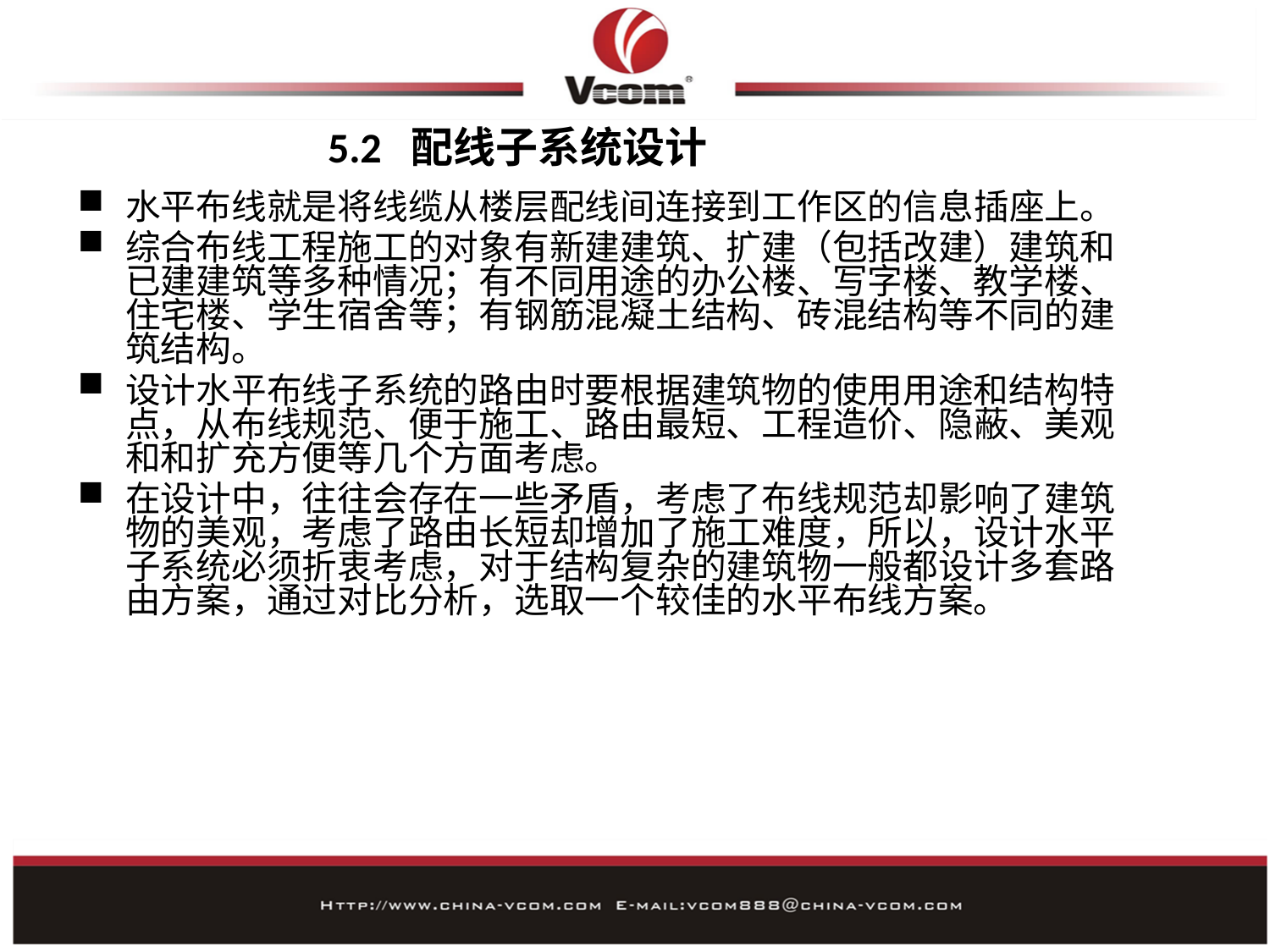

# 5.2  配线子系统设计
水平布线就是将线缆从楼层配线间连接到工作区的信息插座上。
综合布线工程施工的对象有新建建筑、扩建（包括改建）建筑和已建建筑等多种情况；有不同用途的办公楼、写字楼、教学楼、住宅楼、学生宿舍等；有钢筋混凝土结构、砖混结构等不同的建筑结构。
设计水平布线子系统的路由时要根据建筑物的使用用途和结构特点，从布线规范、便于施工、路由最短、工程造价、隐蔽、美观和和扩充方便等几个方面考虑。
在设计中，往往会存在一些矛盾，考虑了布线规范却影响了建筑物的美观，考虑了路由长短却增加了施工难度，所以，设计水平子系统必须折衷考虑，对于结构复杂的建筑物一般都设计多套路由方案，通过对比分析，选取一个较佳的水平布线方案。